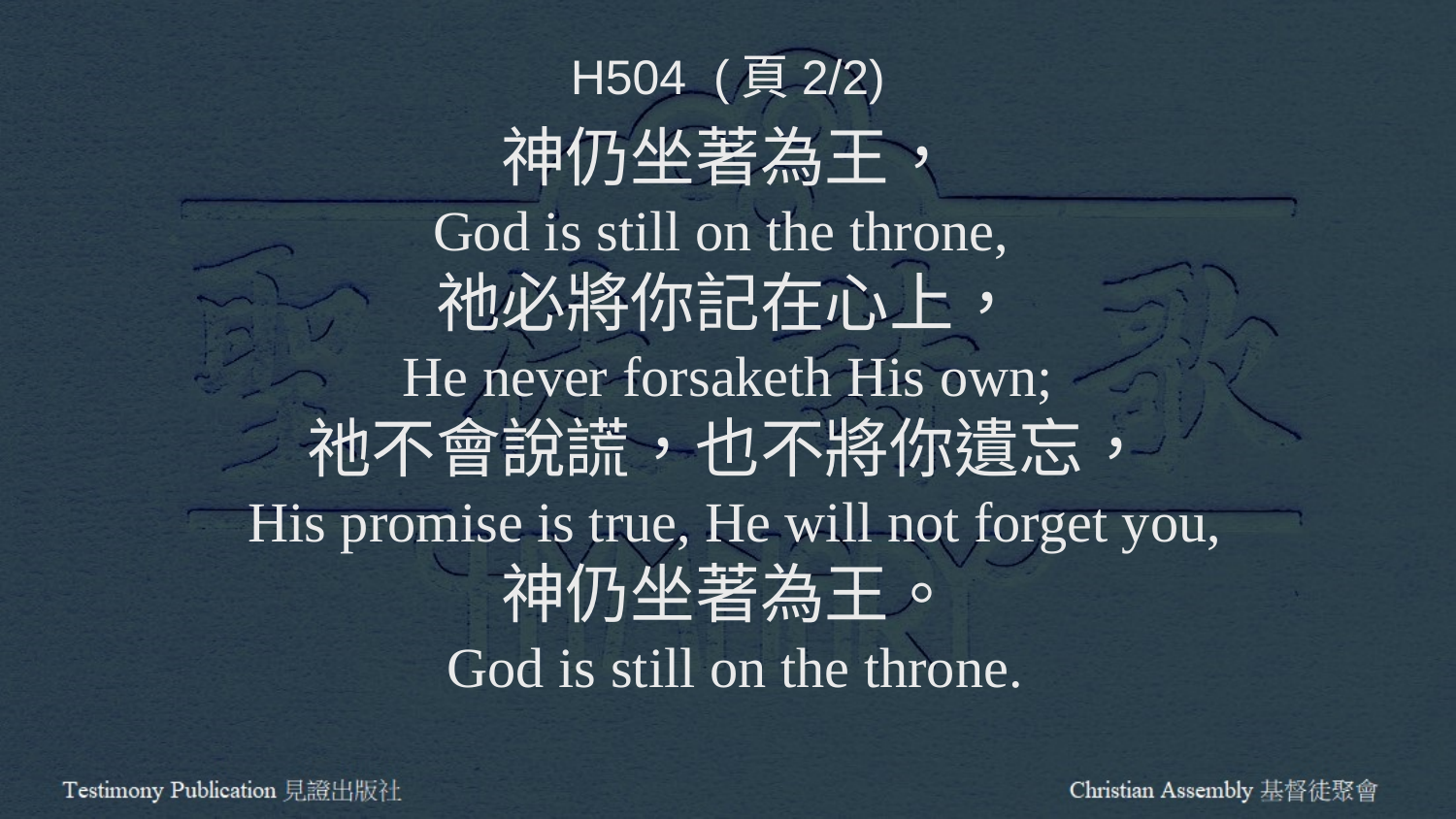

H504  (頁2/2)
神仍坐著為王，
God is still on the throne,
祂必將你記在心上，
He never forsaketh His own;
祂不會說謊，也不將你遺忘，
 His promise is true, He will not forget you,
神仍坐著為王。
 God is still on the throne.